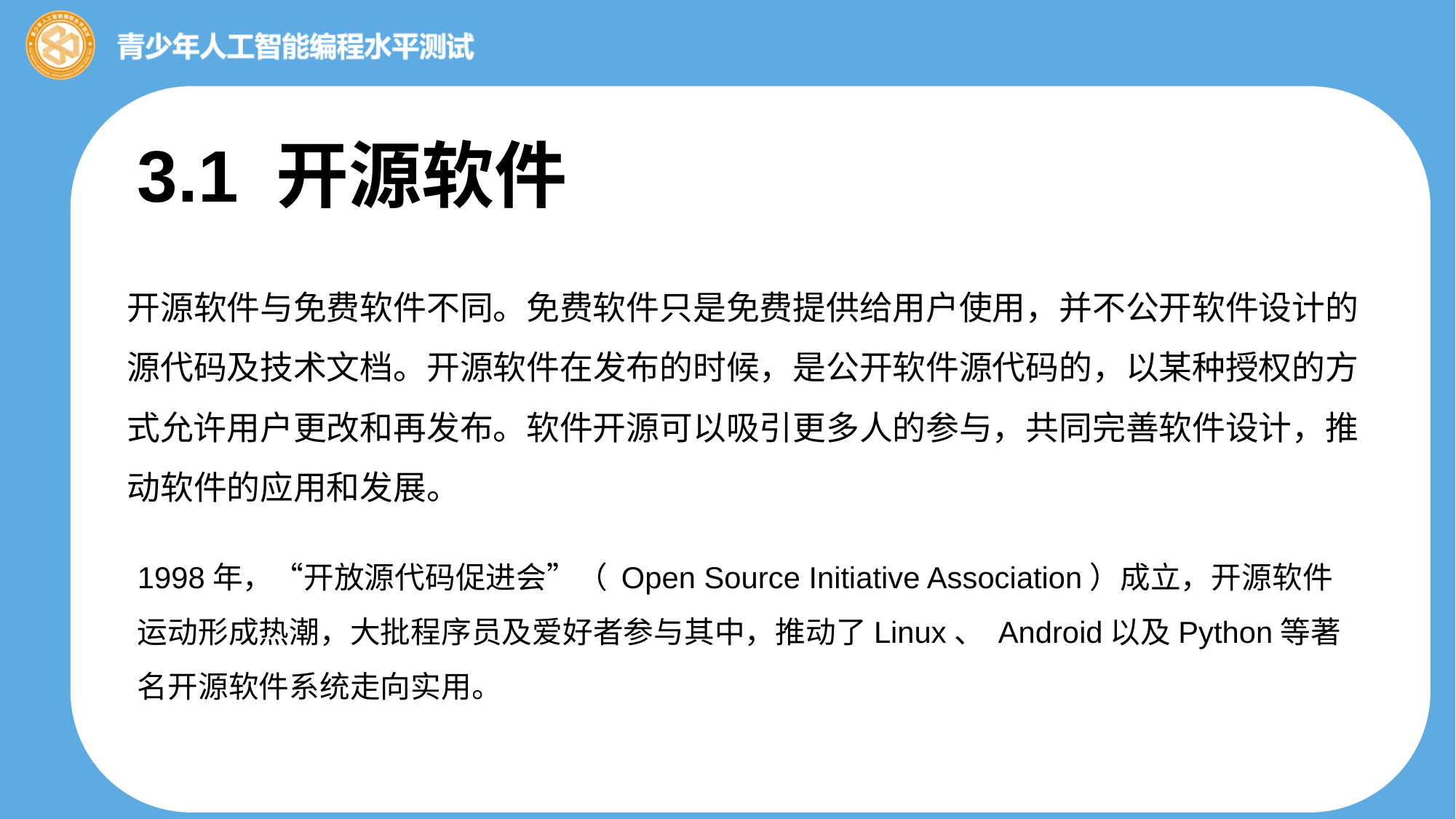

3.1 开源软件
开源软件与免费软件不同。免费软件只是免费提供给用户使用，并不公开软件设计的源代码及技术文档。开源软件在发布的时候，是公开软件源代码的，以某种授权的方式允许用户更改和再发布。软件开源可以吸引更多人的参与，共同完善软件设计，推动软件的应用和发展。
1998年，“开放源代码促进会”（ Open Source Initiative Association）成立，开源软件运动形成热潮，大批程序员及爱好者参与其中，推动了Linux、 Android以及Python等著名开源软件系统走向实用。